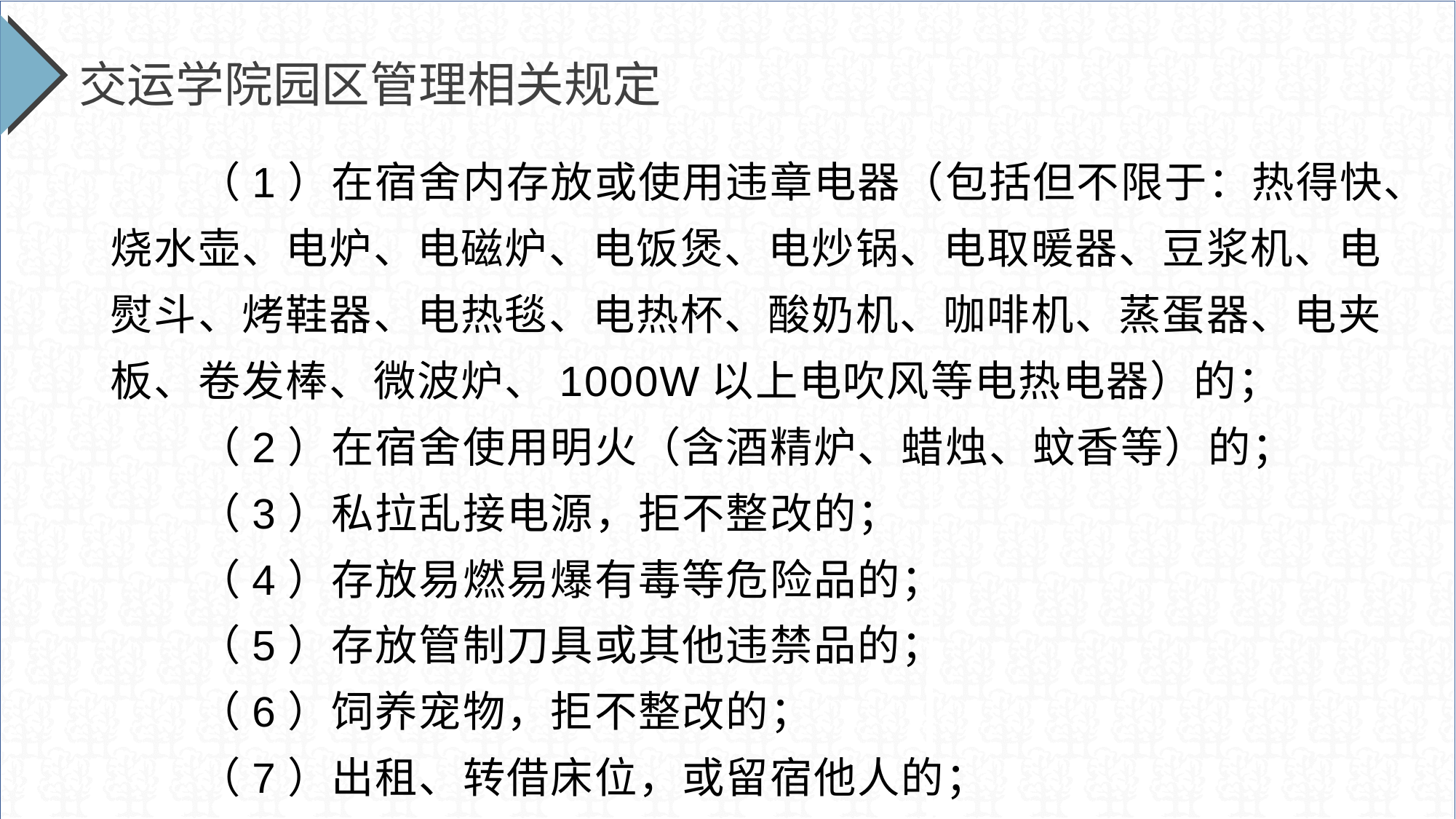

交运学院园区管理相关规定

（1）在宿舍内存放或使用违章电器（包括但不限于：热得快、烧水壶、电炉、电磁炉、电饭煲、电炒锅、电取暖器、豆浆机、电熨斗、烤鞋器、电热毯、电热杯、酸奶机、咖啡机、蒸蛋器、电夹板、卷发棒、微波炉、1000W以上电吹风等电热电器）的；
（2）在宿舍使用明火（含酒精炉、蜡烛、蚊香等）的；
（3）私拉乱接电源，拒不整改的；
（4）存放易燃易爆有毒等危险品的；
（5）存放管制刀具或其他违禁品的；
（6）饲养宠物，拒不整改的；
（7）出租、转借床位，或留宿他人的；